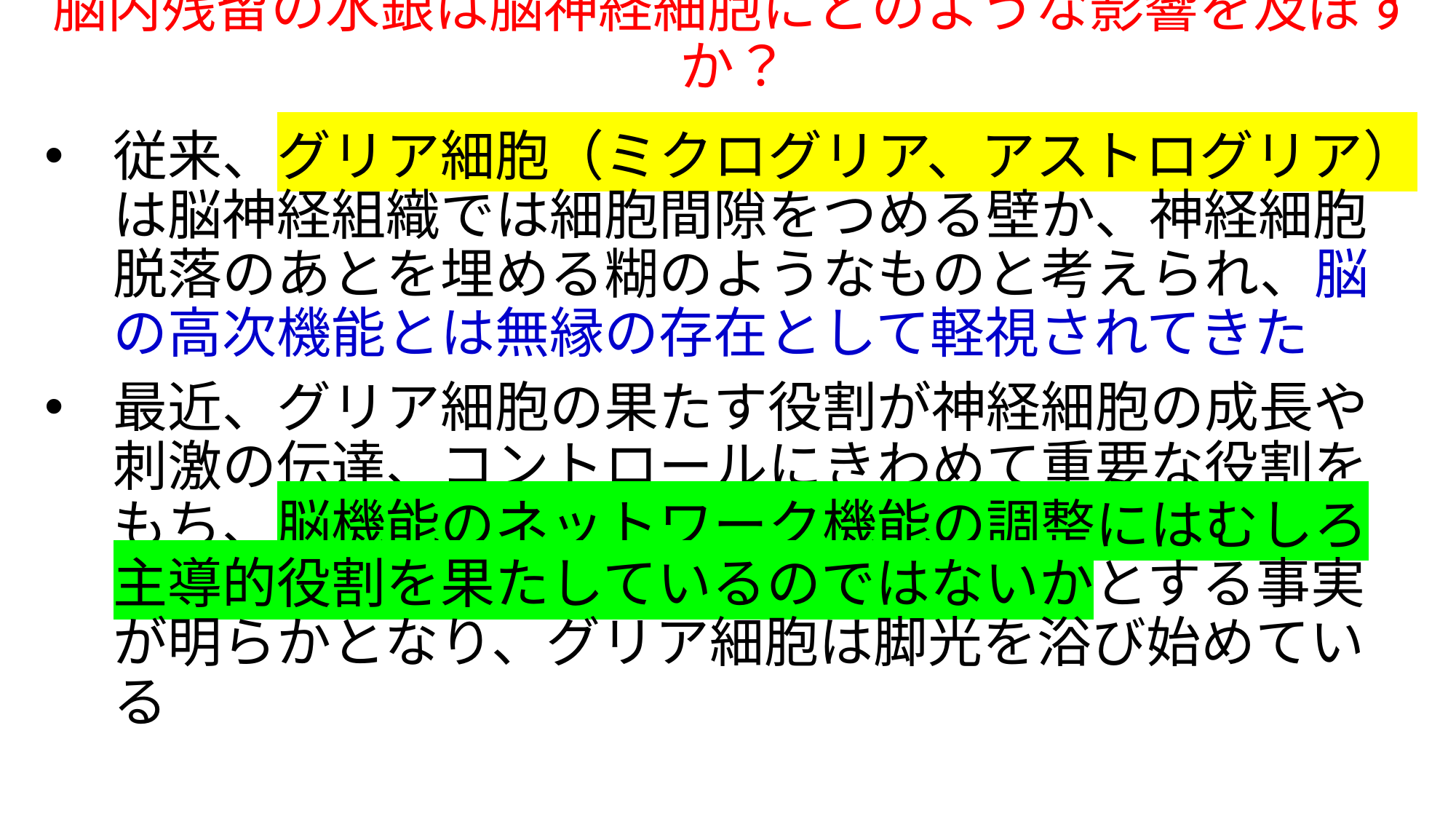

# 脳内残留の水銀は脳神経細胞にどのような影響を及ぼすか？
従来、グリア細胞（ミクログリア、アストログリア）は脳神経組織では細胞間隙をつめる壁か、神経細胞脱落のあとを埋める糊のようなものと考えられ、脳の高次機能とは無縁の存在として軽視されてきた
最近、グリア細胞の果たす役割が神経細胞の成長や刺激の伝達、コントロールにきわめて重要な役割をもち、脳機能のネットワーク機能の調整にはむしろ主導的役割を果たしているのではないかとする事実が明らかとなり、グリア細胞は脚光を浴び始めている